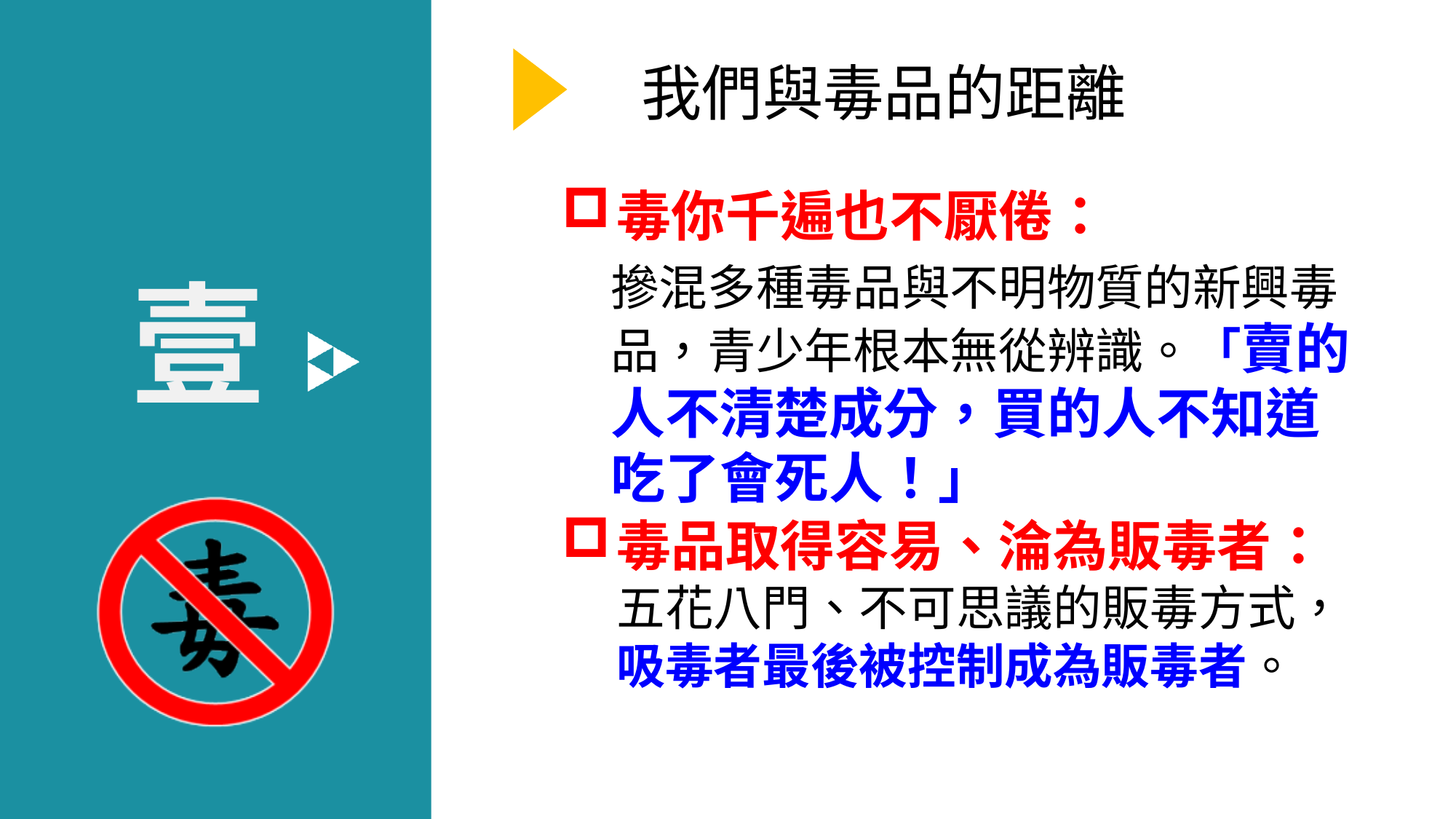

# 我們與毒品的距離
毒你千遍也不厭倦：
摻混多種毒品與不明物質的新興毒 品，青少年根本無從辨識。「賣的 人不清楚成分，買的人不知道 吃了會死人！」
毒品取得容易、淪為販毒者：
五花八門、不可思議的販毒方式，
吸毒者最後被控制成為販毒者。
壹